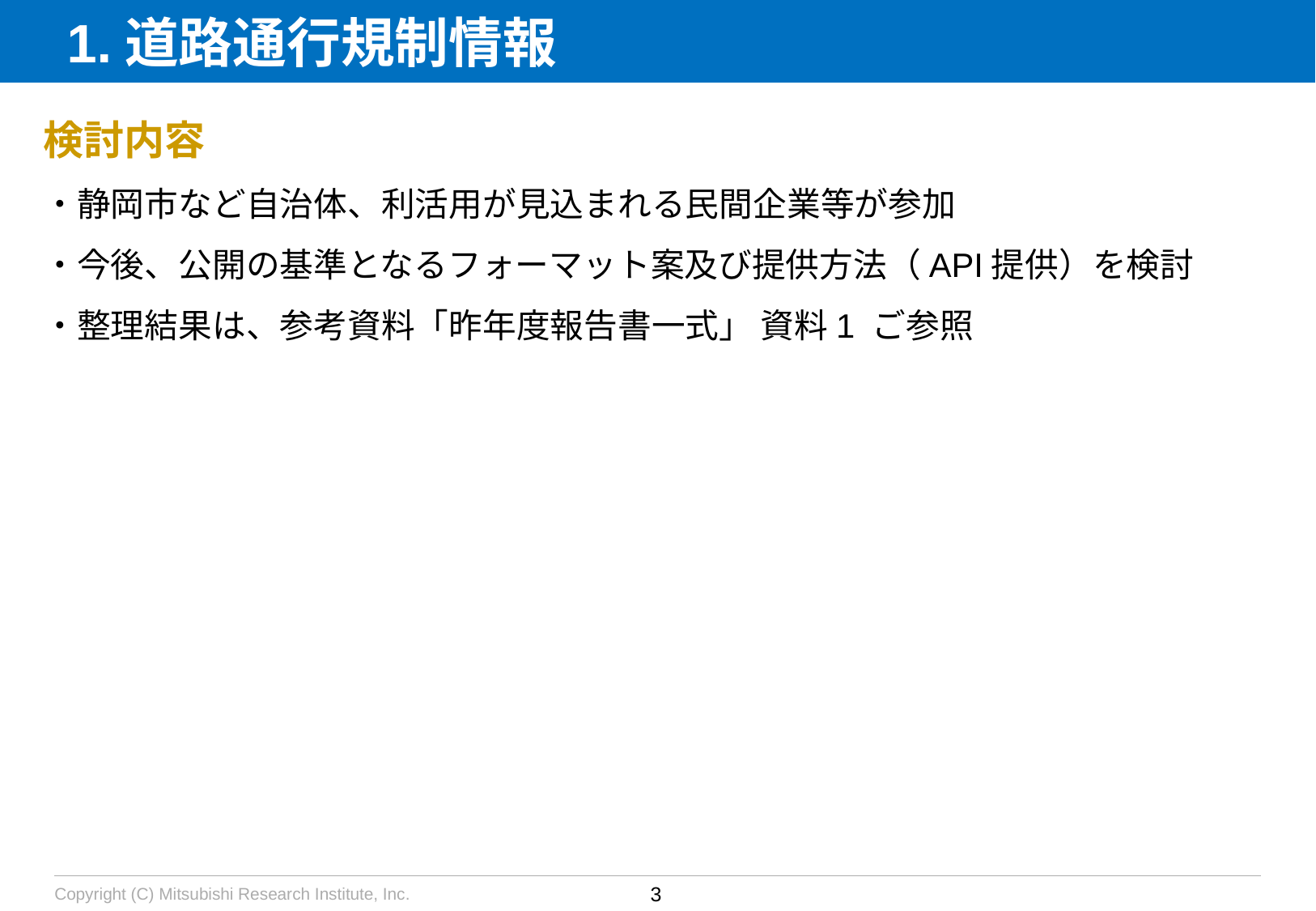

1.道路通行規制情報
検討内容
・静岡市など自治体、利活用が見込まれる民間企業等が参加
・今後、公開の基準となるフォーマット案及び提供方法（API提供）を検討
・整理結果は、参考資料「昨年度報告書一式」 資料1 ご参照